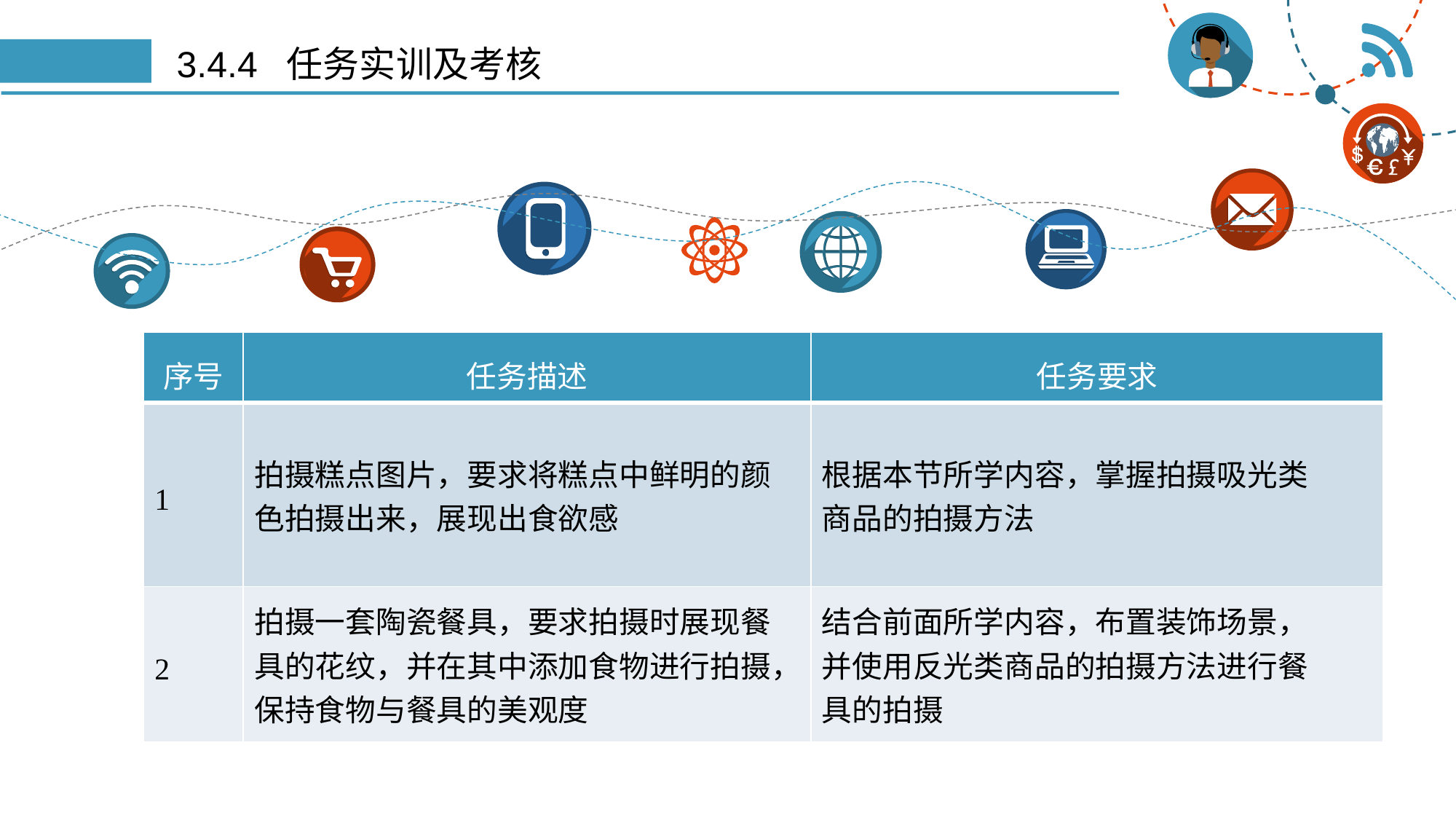

# 3.4.4  任务实训及考核

| 序号 | 任务描述 | 任务要求 |
| --- | --- | --- |
| 1 | 拍摄糕点图片，要求将糕点中鲜明的颜 色拍摄出来，展现出食欲感 | 根据本节所学内容，掌握拍摄吸光类 商品的拍摄方法 |
| 2 | 拍摄一套陶瓷餐具，要求拍摄时展现餐具的花纹，并在其中添加食物进行拍摄，保持食物与餐具的美观度 | 结合前面所学内容，布置装饰场景， 并使用反光类商品的拍摄方法进行餐 具的拍摄 |